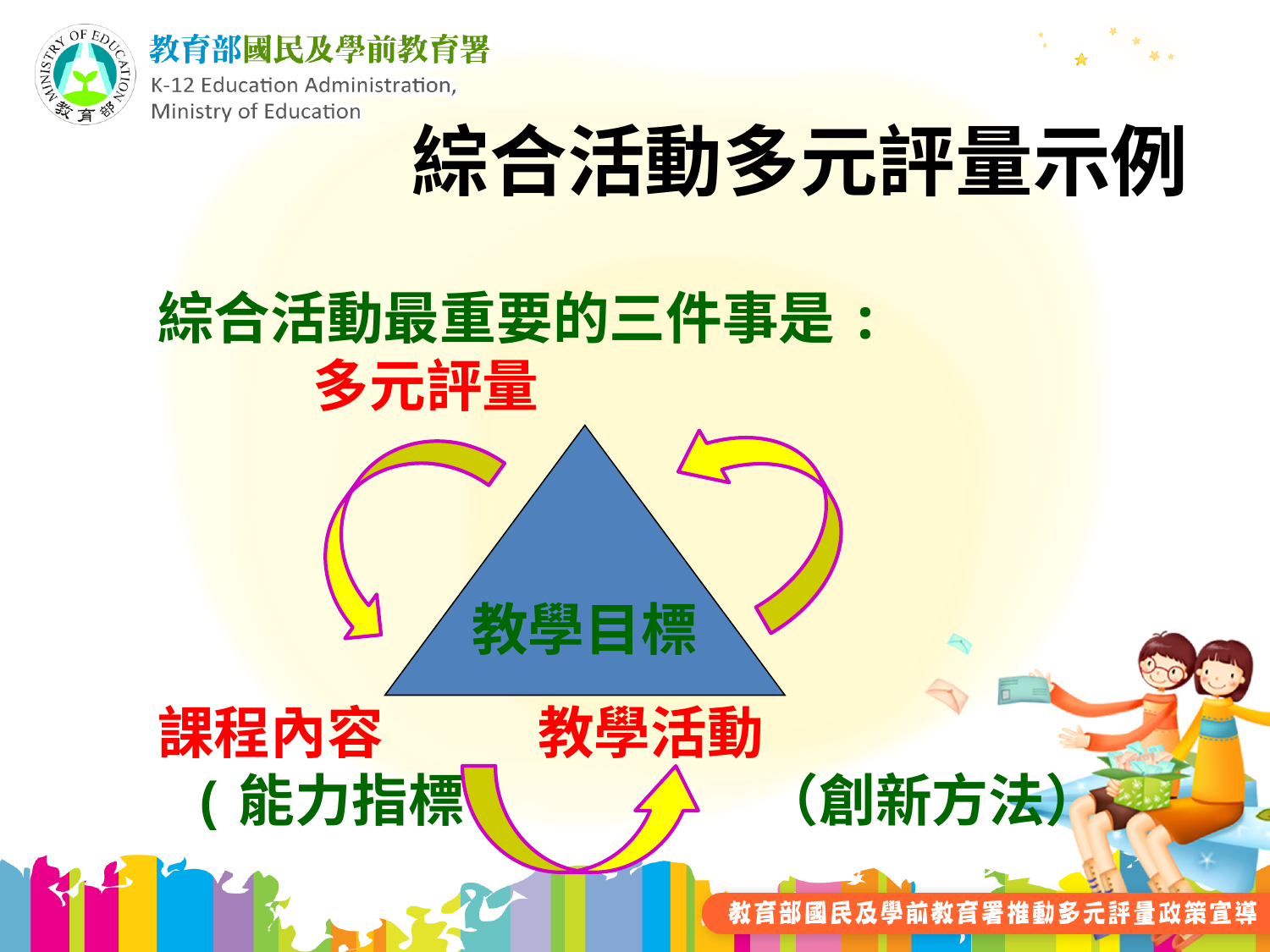

綜合活動多元評量示例
綜合活動最重要的三件事是:
           多元評量

課程內容            教學活動
 (能力指標)       （創新方法）
教學目標